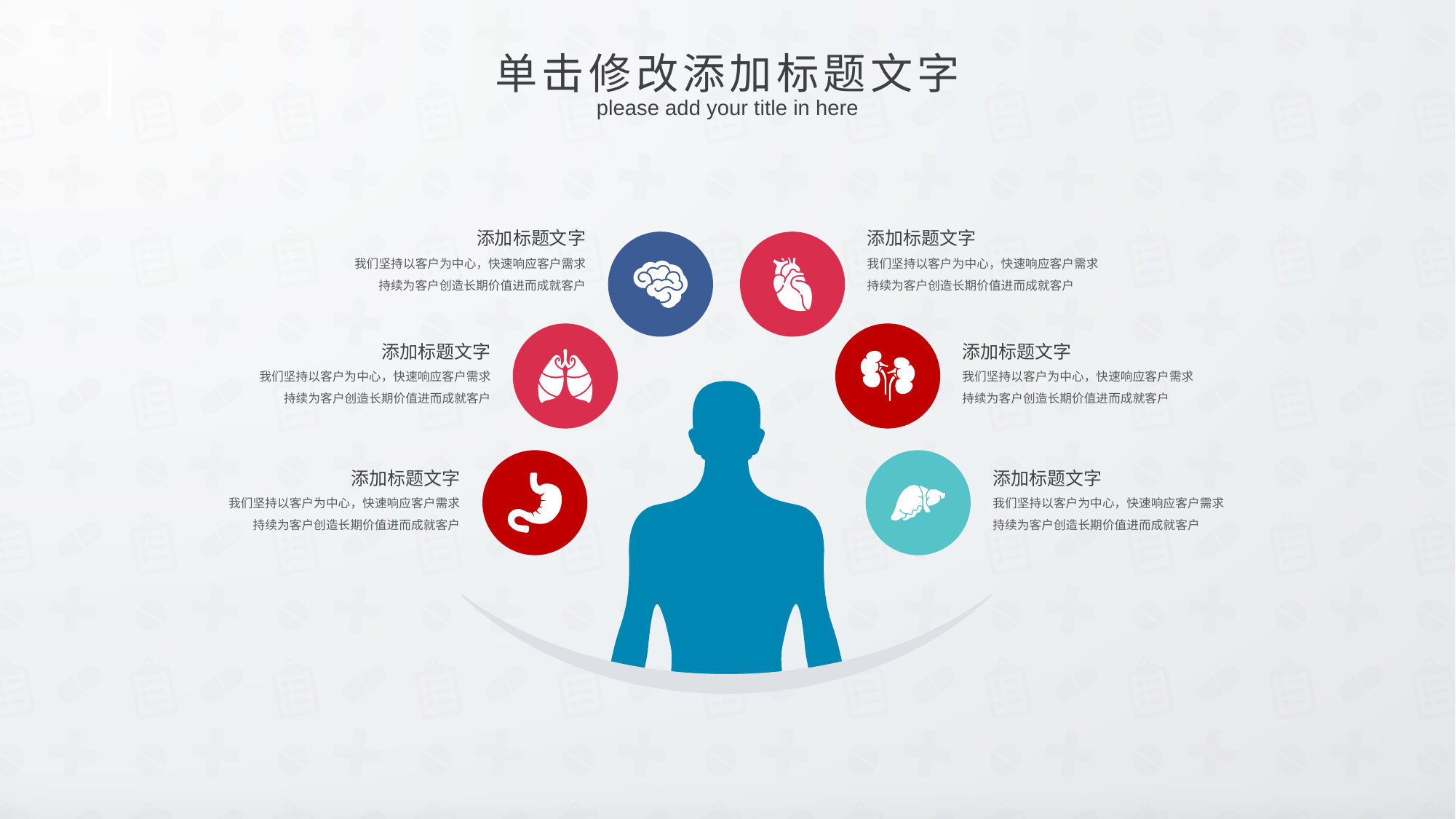

单击修改添加标题文字
please add your title in here
添加标题文字
我们坚持以客户为中心，快速响应客户需求持续为客户创造长期价值进而成就客户
添加标题文字
我们坚持以客户为中心，快速响应客户需求持续为客户创造长期价值进而成就客户

添加标题文字
我们坚持以客户为中心，快速响应客户需求持续为客户创造长期价值进而成就客户
添加标题文字
我们坚持以客户为中心，快速响应客户需求持续为客户创造长期价值进而成就客户

添加标题文字
我们坚持以客户为中心，快速响应客户需求持续为客户创造长期价值进而成就客户
添加标题文字
我们坚持以客户为中心，快速响应客户需求持续为客户创造长期价值进而成就客户